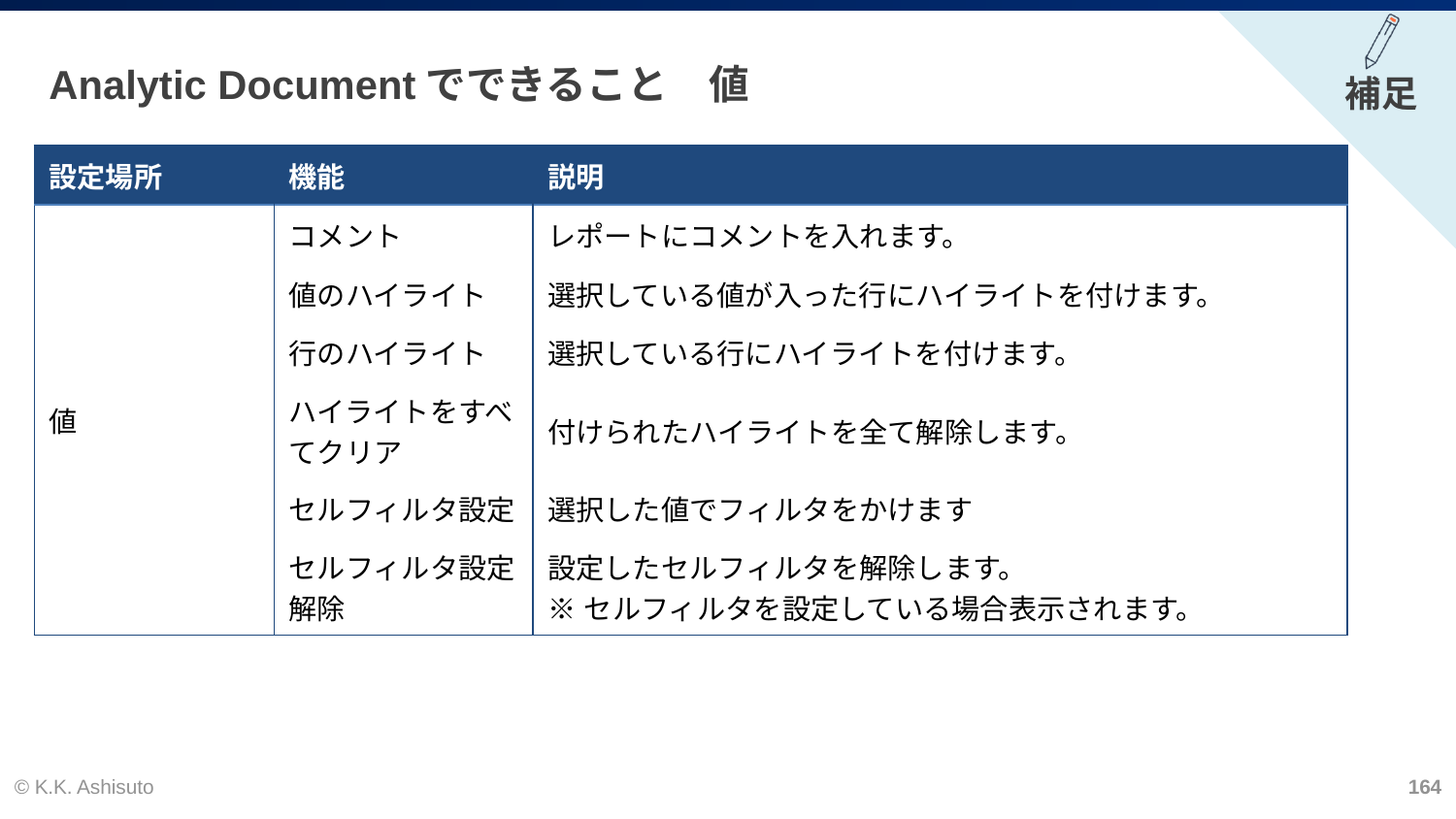

# Analytic Documentでできること　値
| 設定場所 | 機能 | 説明 |
| --- | --- | --- |
| 値 | コメント | レポートにコメントを入れます。 |
|  | 値のハイライト | 選択している値が入った行にハイライトを付けます。 |
|  | 行のハイライト | 選択している行にハイライトを付けます。 |
|  | ハイライトをすべてクリア | 付けられたハイライトを全て解除します。 |
|  | セルフィルタ設定 | 選択した値でフィルタをかけます |
|  | セルフィルタ設定解除 | 設定したセルフィルタを解除します。 ※セルフィルタを設定している場合表示されます。 |
© K.K. Ashisuto
164